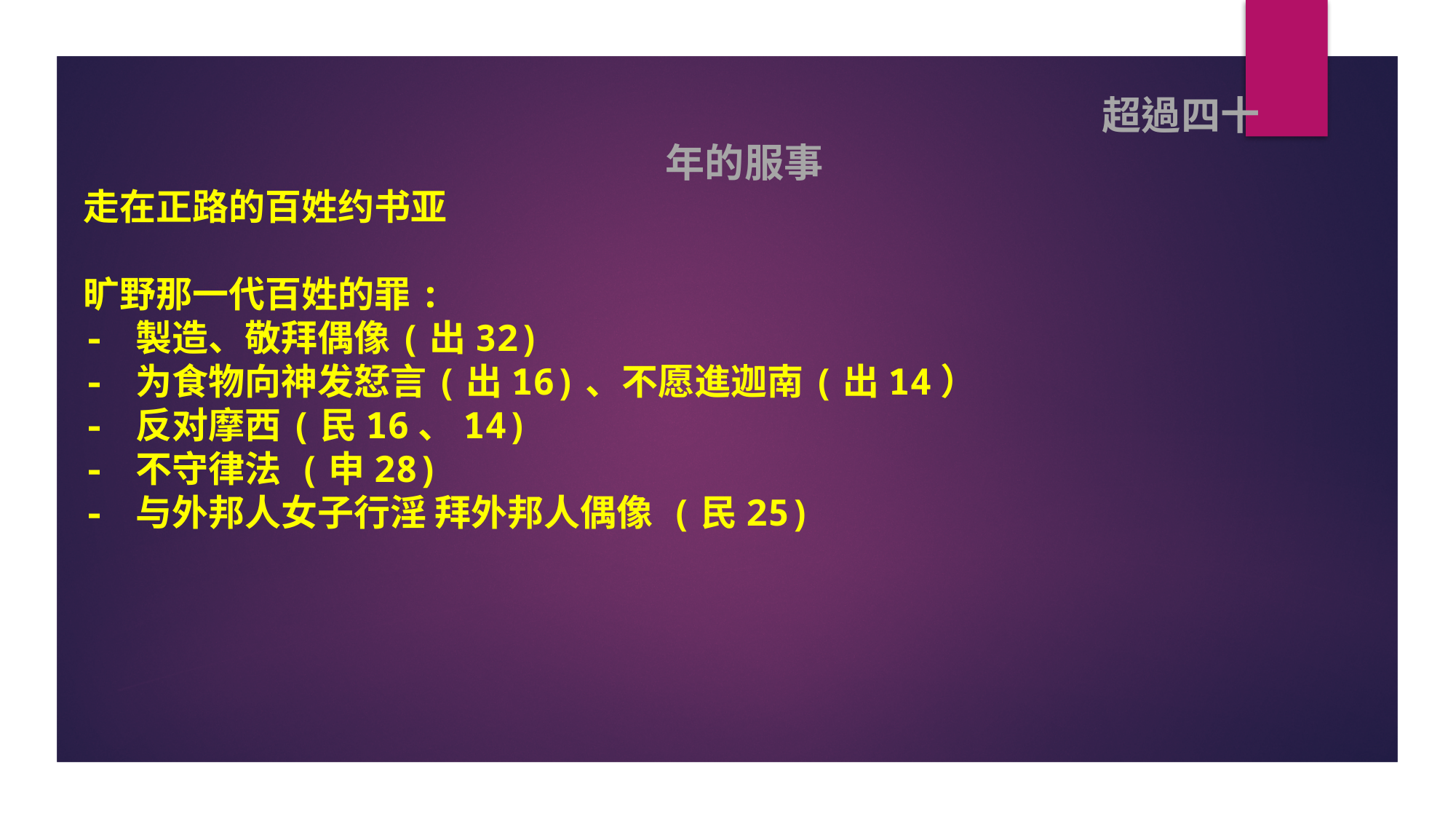

超過四十年的服事

走在正路的百姓约书亚

旷野那一代百姓的罪:
- 製造、敬拜偶像(出32)
- 为食物向神发恏言(出16)、不愿進迦南(出14）
- 反对摩西(民16、14)
- 不守律法 (申28)
- 与外邦人女子行淫 拜外邦人偶像 (民25)